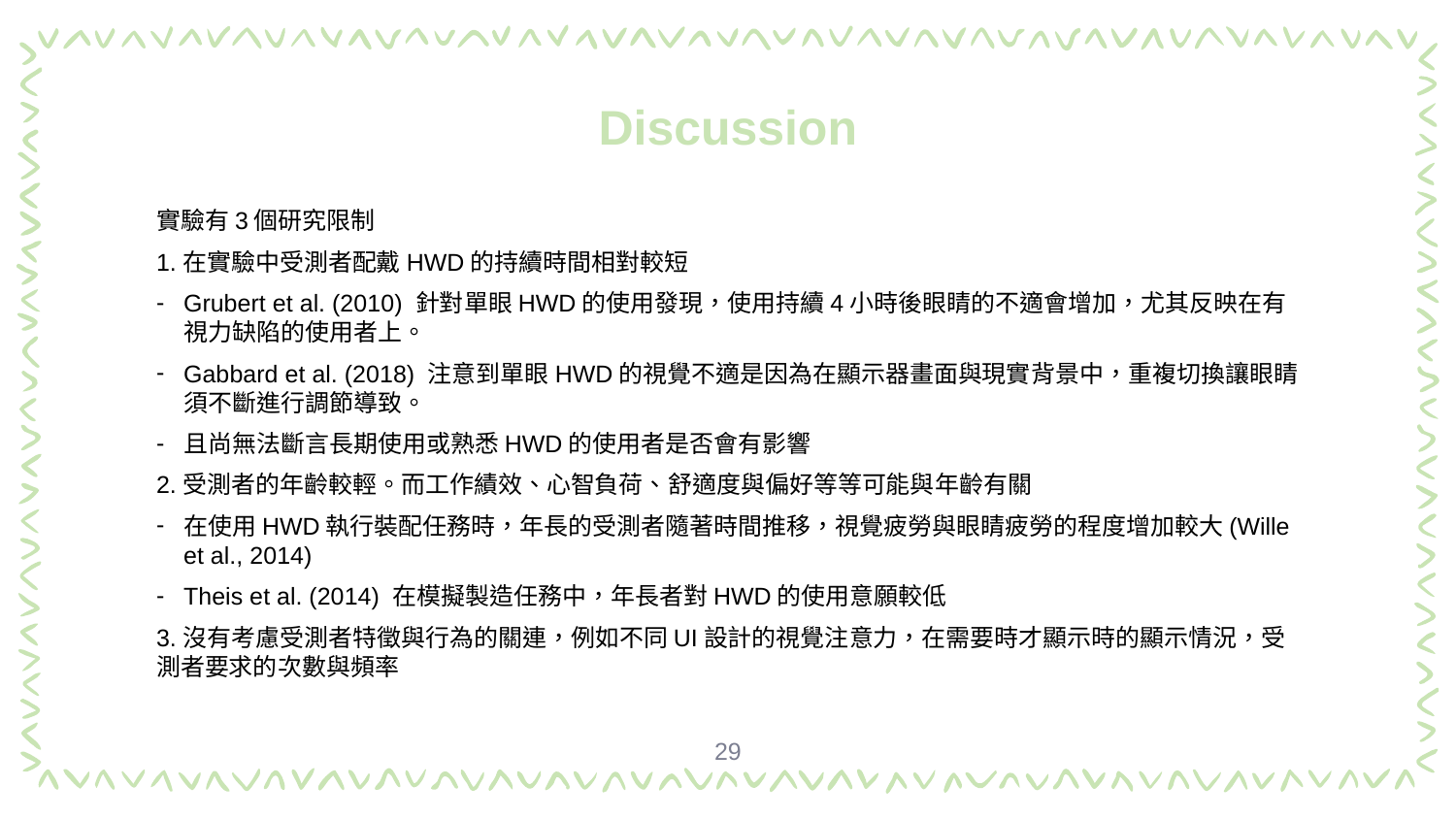

# Discussion
實驗有3個研究限制
1.在實驗中受測者配戴HWD的持續時間相對較短
Grubert et al. (2010) 針對單眼HWD的使用發現，使用持續4小時後眼睛的不適會增加，尤其反映在有視力缺陷的使用者上。
Gabbard et al. (2018) 注意到單眼HWD的視覺不適是因為在顯示器畫面與現實背景中，重複切換讓眼睛須不斷進行調節導致。
且尚無法斷言長期使用或熟悉HWD的使用者是否會有影響
2.受測者的年齡較輕。而工作績效、心智負荷、舒適度與偏好等等可能與年齡有關
在使用HWD執行裝配任務時，年長的受測者隨著時間推移，視覺疲勞與眼睛疲勞的程度增加較大(Wille et al., 2014)
Theis et al. (2014) 在模擬製造任務中，年長者對HWD的使用意願較低
3.沒有考慮受測者特徵與行為的關連，例如不同UI設計的視覺注意力，在需要時才顯示時的顯示情況，受測者要求的次數與頻率
29